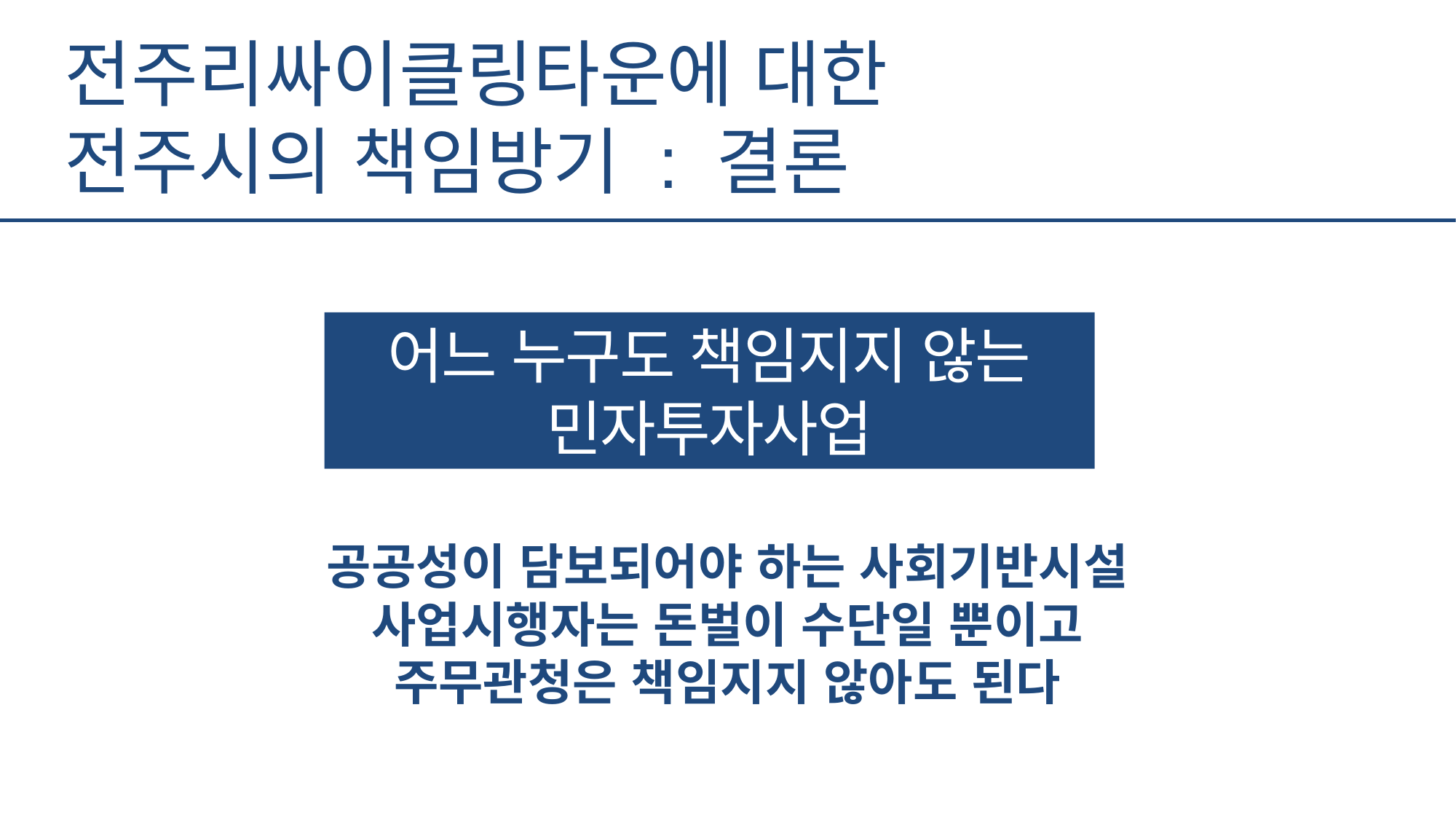

전주리싸이클링타운에 대한
전주시의 책임방기 : 결론
어느 누구도 책임지지 않는
민자투자사업

공공성이 담보되어야 하는 사회기반시설
사업시행자는 돈벌이 수단일 뿐이고
주무관청은 책임지지 않아도 된다